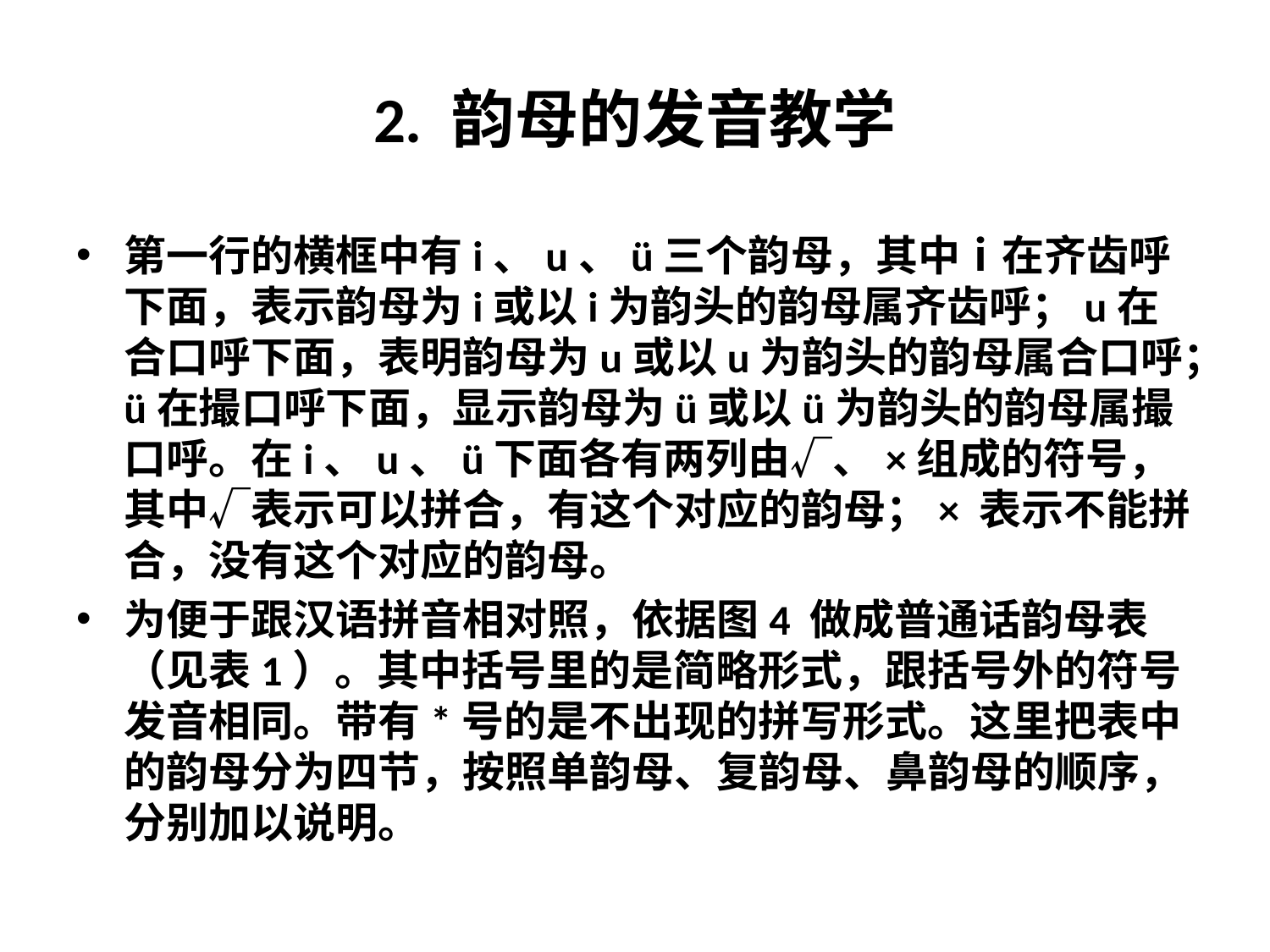

# 2. 韵母的发音教学
第一行的横框中有i、u、ü三个韵母，其中ⅰ在齐齿呼下面，表示韵母为i或以i为韵头的韵母属齐齿呼；u在合口呼下面，表明韵母为u或以u为韵头的韵母属合口呼；ü在撮口呼下面，显示韵母为ü或以ü为韵头的韵母属撮口呼。在i、u、ü下面各有两列由√、×组成的符号，其中√表示可以拼合，有这个对应的韵母；× 表示不能拼合，没有这个对应的韵母。
为便于跟汉语拼音相对照，依据图4 做成普通话韵母表（见表1）。其中括号里的是简略形式，跟括号外的符号发音相同。带有*号的是不出现的拼写形式。这里把表中的韵母分为四节，按照单韵母、复韵母、鼻韵母的顺序，分别加以说明。